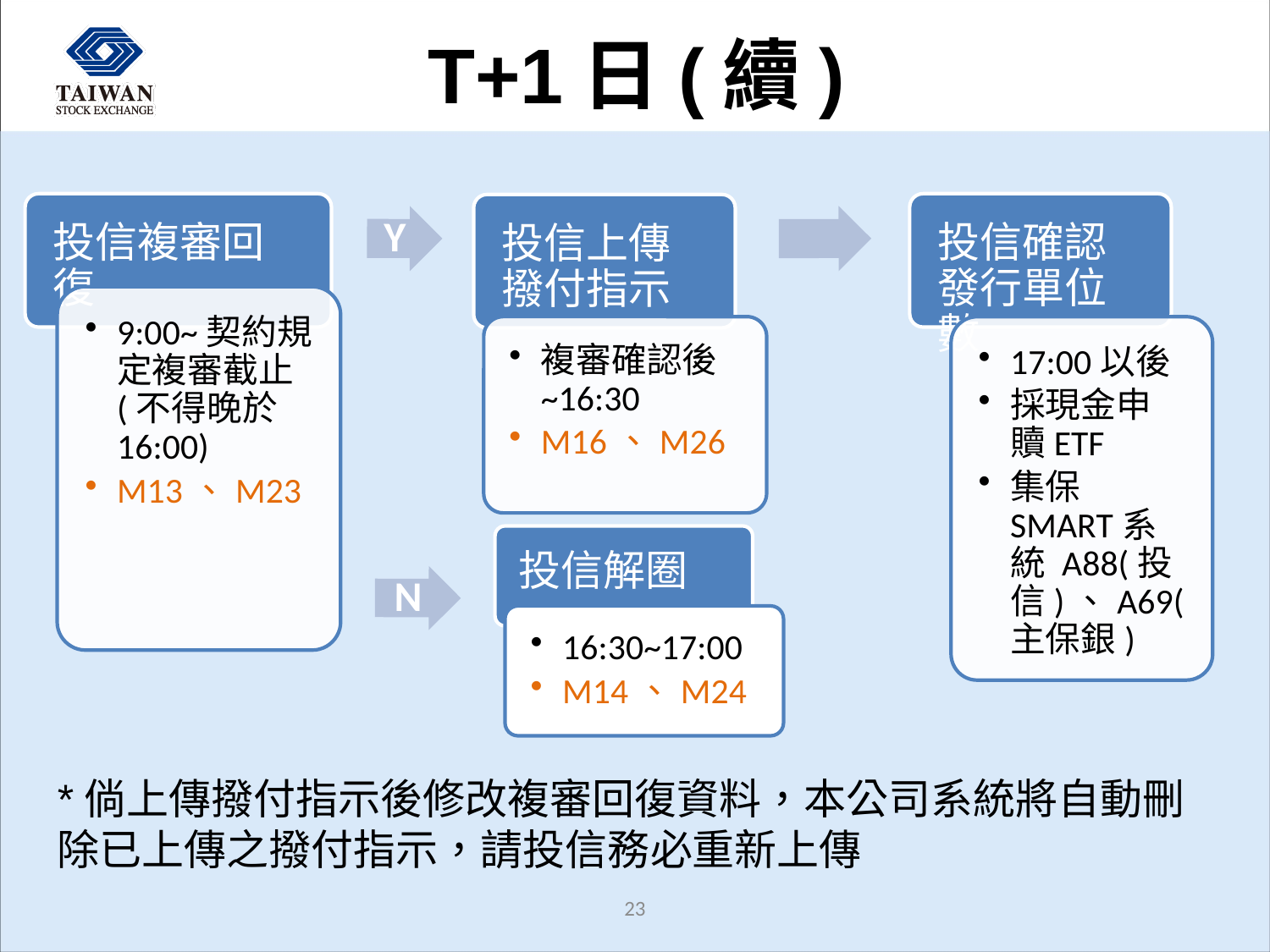

# T+1日(續)
投信複審回復
9:00~契約規定複審截止(不得晚於16:00)
M13、M23
Y
投信上傳撥付指示
複審確認後~16:30
M16、M26

投信確認發行單位數
17:00以後
採現金申贖ETF
集保SMART系統 A88(投信)、A69(主保銀)

投信解圈

N

16:30~17:00
M14、M24
*倘上傳撥付指示後修改複審回復資料，本公司系統將自動刪除已上傳之撥付指示，請投信務必重新上傳
23